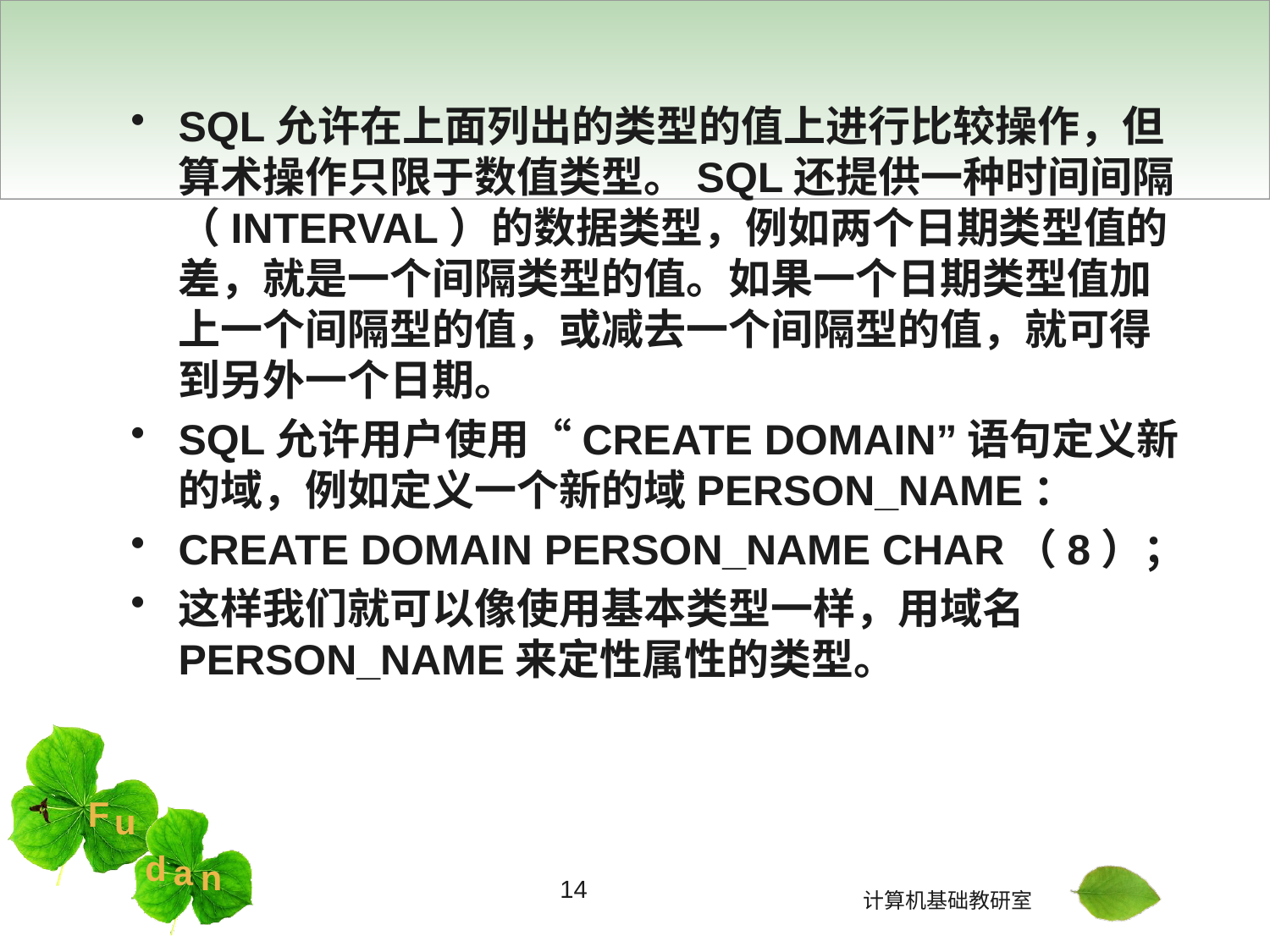

#
SQL允许在上面列出的类型的值上进行比较操作，但算术操作只限于数值类型。SQL还提供一种时间间隔（INTERVAL）的数据类型，例如两个日期类型值的差，就是一个间隔类型的值。如果一个日期类型值加上一个间隔型的值，或减去一个间隔型的值，就可得到另外一个日期。
SQL允许用户使用“CREATE DOMAIN”语句定义新的域，例如定义一个新的域PERSON_NAME：
CREATE DOMAIN PERSON_NAME CHAR（8）；
这样我们就可以像使用基本类型一样，用域名PERSON_NAME来定性属性的类型。

14